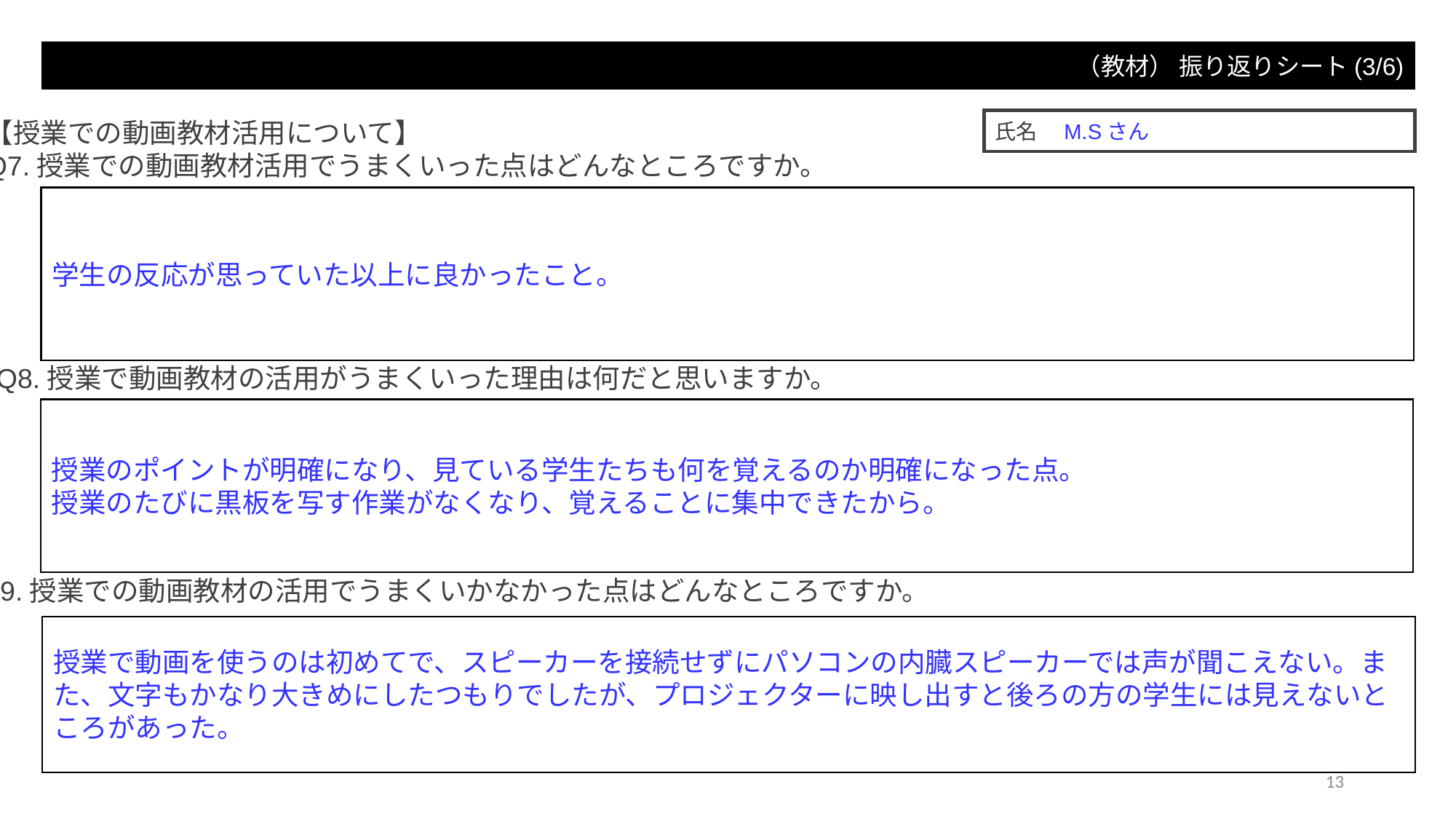

（教材） 振り返りシート(3/6)
氏名　M.Sさん
【授業での動画教材活用について】
Q7.授業での動画教材活用でうまくいった点はどんなところですか。
学生の反応が思っていた以上に良かったこと。
Q8.授業で動画教材の活用がうまくいった理由は何だと思いますか。
授業のポイントが明確になり、見ている学生たちも何を覚えるのか明確になった点。
授業のたびに黒板を写す作業がなくなり、覚えることに集中できたから。
Q9.授業での動画教材の活用でうまくいかなかった点はどんなところですか。
授業で動画を使うのは初めてで、スピーカーを接続せずにパソコンの内臓スピーカーでは声が聞こえない。また、文字もかなり大きめにしたつもりでしたが、プロジェクターに映し出すと後ろの方の学生には見えないところがあった。
13